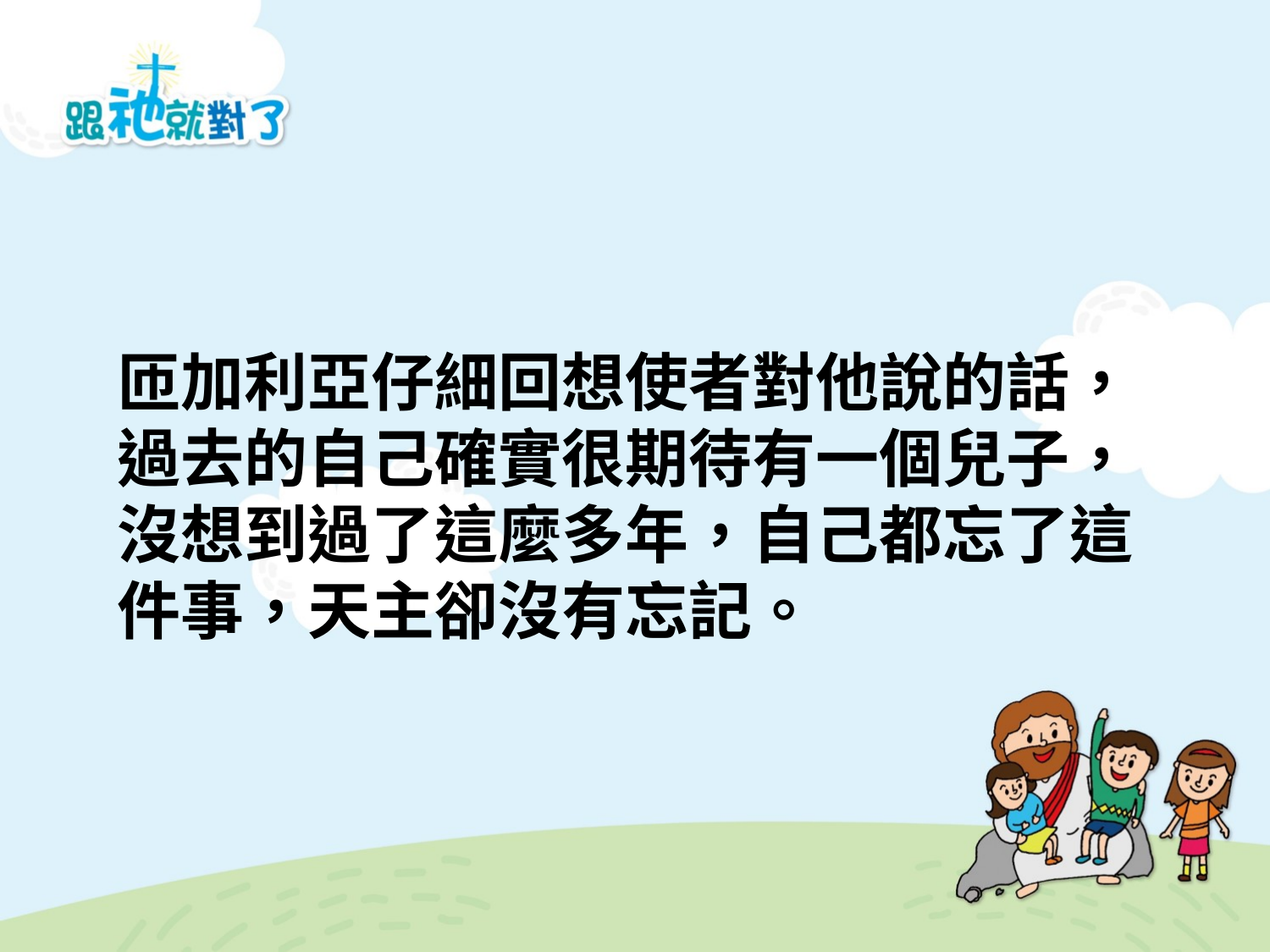

匝加利亞仔細回想使者對他說的話，過去的自己確實很期待有一個兒子，沒想到過了這麼多年，自己都忘了這件事，天主卻沒有忘記。